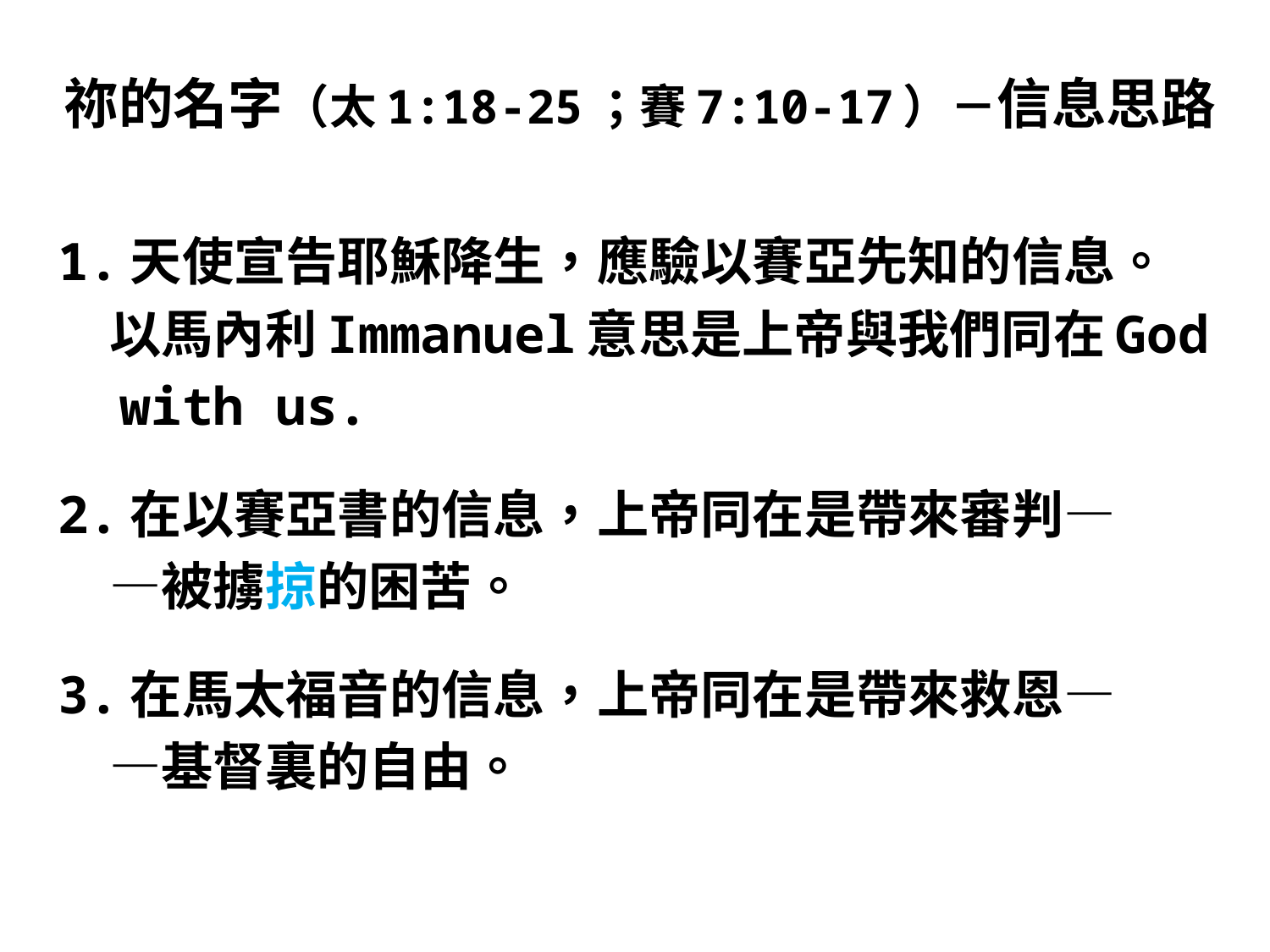

# 祢的名字（太1:18-25；賽7:10-17）－信息思路
1.天使宣告耶穌降生，應驗以賽亞先知的信息。
　以馬內利Immanuel意思是上帝與我們同在God
　with us.

2.在以賽亞書的信息，上帝同在是帶來審判—
　—被擄掠的困苦。

3.在馬太福音的信息，上帝同在是帶來救恩—
　—基督裏的自由。